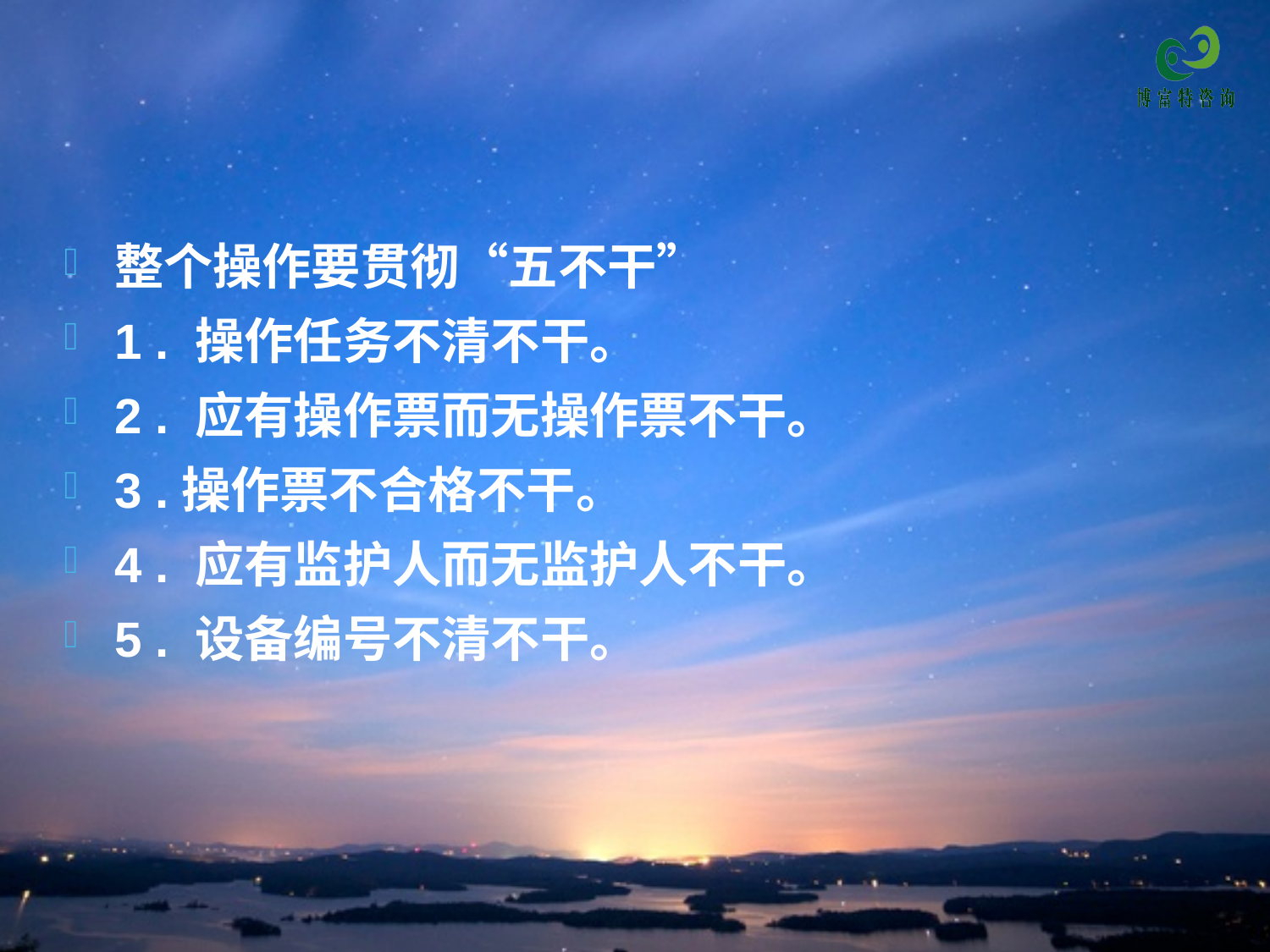

整个操作要贯彻“五不干”
1 . 操作任务不清不干。
2 . 应有操作票而无操作票不干。
3 .操作票不合格不干。
4 . 应有监护人而无监护人不干。
5 . 设备编号不清不干。